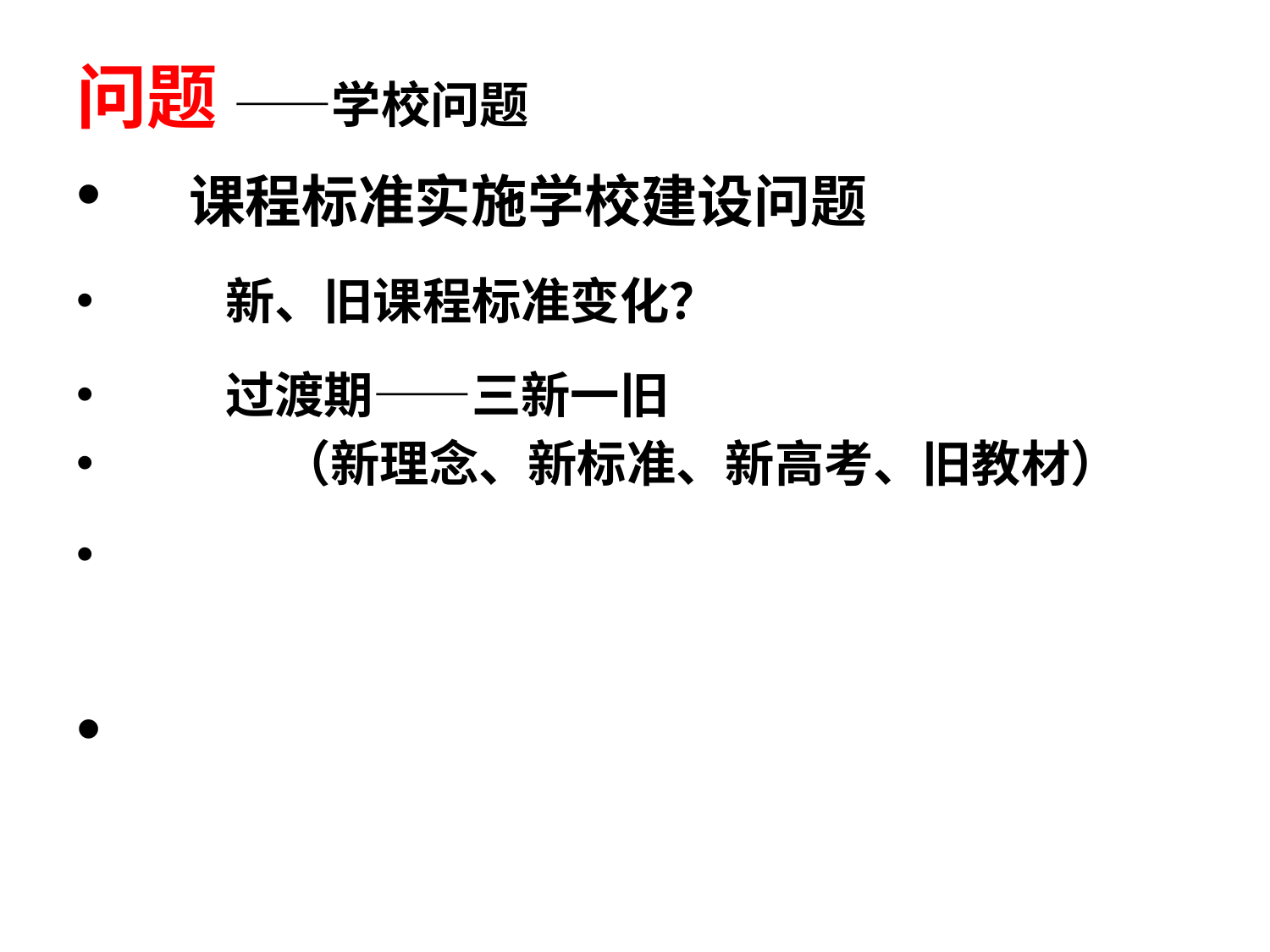

问题 ——学校问题
   课程标准实施学校建设问题

        新、旧课程标准变化？

        过渡期——三新一旧
             （新理念、新标准、新高考、旧教材）